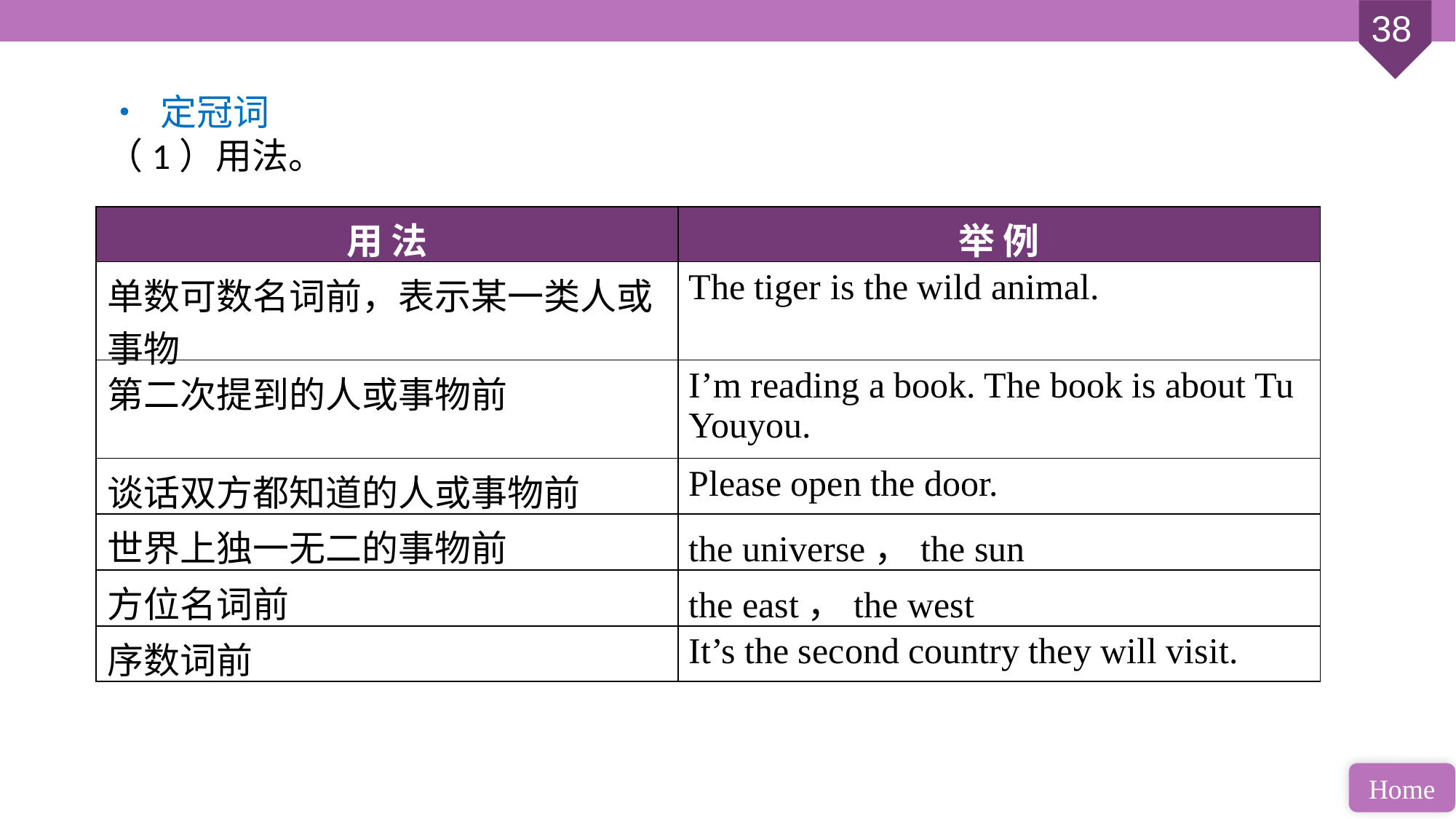

• 定冠词
（1）用法。
| 用 法 | 举 例 |
| --- | --- |
| 单数可数名词前，表示某一类人或事物 | The tiger is the wild animal. |
| 第二次提到的人或事物前 | I’m reading a book. The book is about Tu Youyou. |
| 谈话双方都知道的人或事物前 | Please open the door. |
| 世界上独一无二的事物前 | the universe，the sun |
| 方位名词前 | the east，the west |
| 序数词前 | It’s the second country they will visit. |